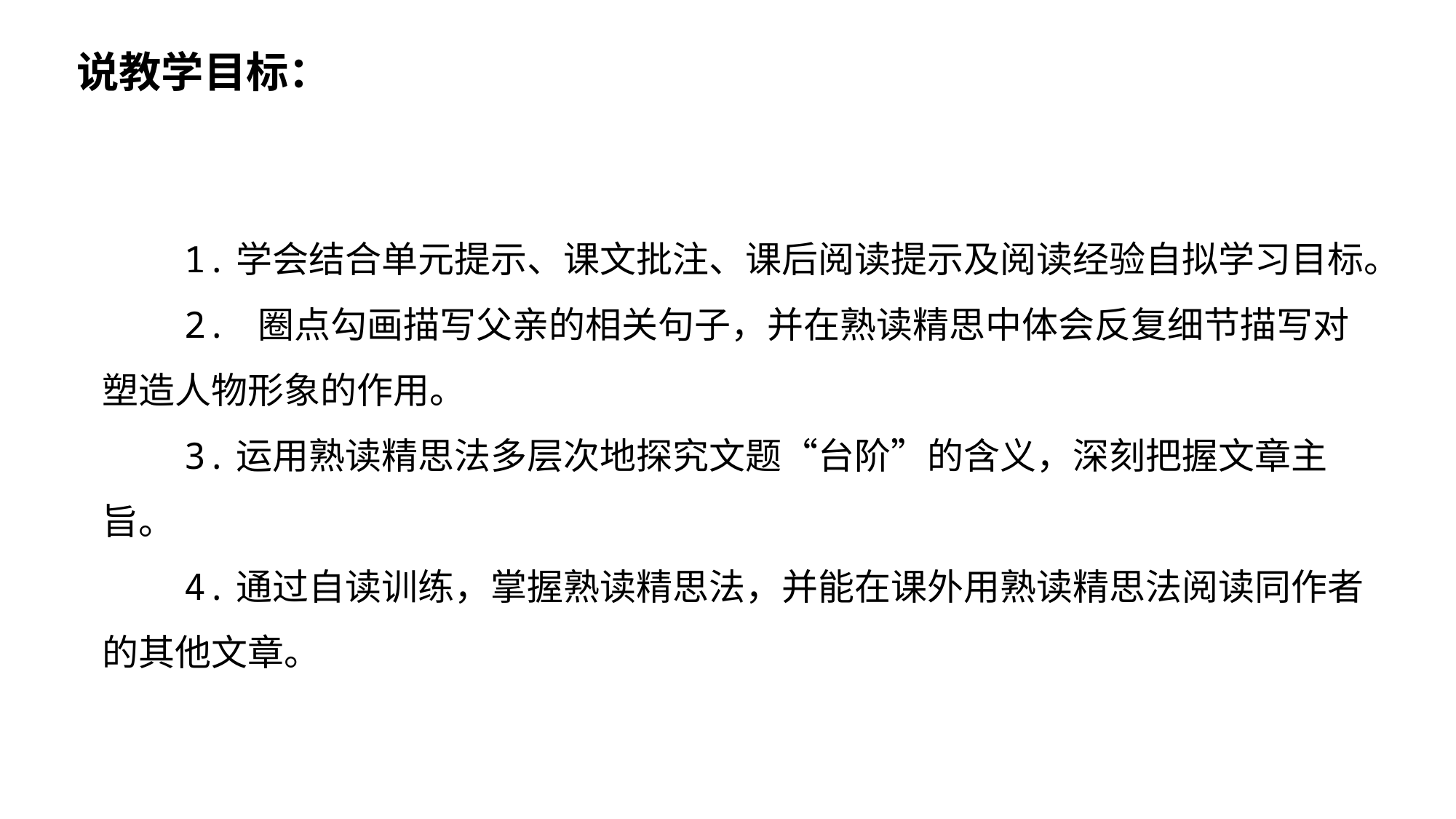

说教学目标：
　　1.学会结合单元提示、课文批注、课后阅读提示及阅读经验自拟学习目标。
　　2. 圈点勾画描写父亲的相关句子，并在熟读精思中体会反复细节描写对塑造人物形象的作用。
　　3.运用熟读精思法多层次地探究文题“台阶”的含义，深刻把握文章主旨。
　　4.通过自读训练，掌握熟读精思法，并能在课外用熟读精思法阅读同作者的其他文章。